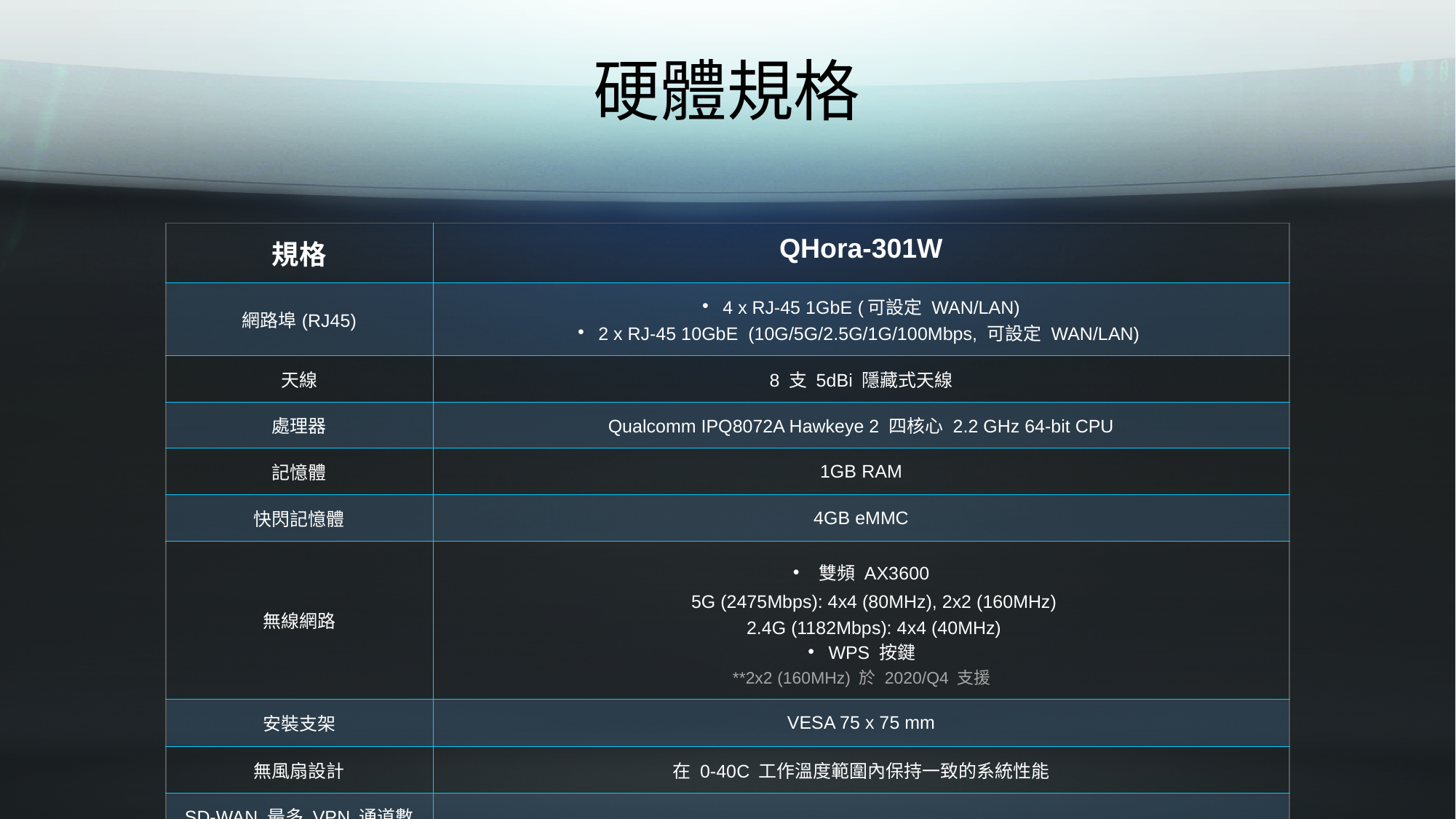

# 硬體規格
| 規格 | QHora-301W |
| --- | --- |
| 網路埠(RJ45) | 4 x RJ-45 1GbE (可設定 WAN/LAN) 2 x RJ-45 10GbE  (10G/5G/2.5G/1G/100Mbps, 可設定 WAN/LAN) |
| 天線 | 8 支 5dBi 隱藏式天線 |
| 處理器 | Qualcomm IPQ8072A Hawkeye 2 四核心 2.2 GHz 64-bit CPU |
| 記憶體 | 1GB RAM |
| 快閃記憶體 | 4GB eMMC |
| 無線網路 | 雙頻 AX3600 5G (2475Mbps): 4x4 (80MHz), 2x2 (160MHz) 2.4G (1182Mbps): 4x4 (40MHz) WPS 按鍵 \*\*2x2 (160MHz) 於 2020/Q4 支援 |
| 安裝支架 | VESA 75 x 75 mm |
| 無風扇設計 | 在 0-40C 工作溫度範圍內保持一致的系統性能 |
| SD-WAN 最多 VPN 通道數量 | 30 |